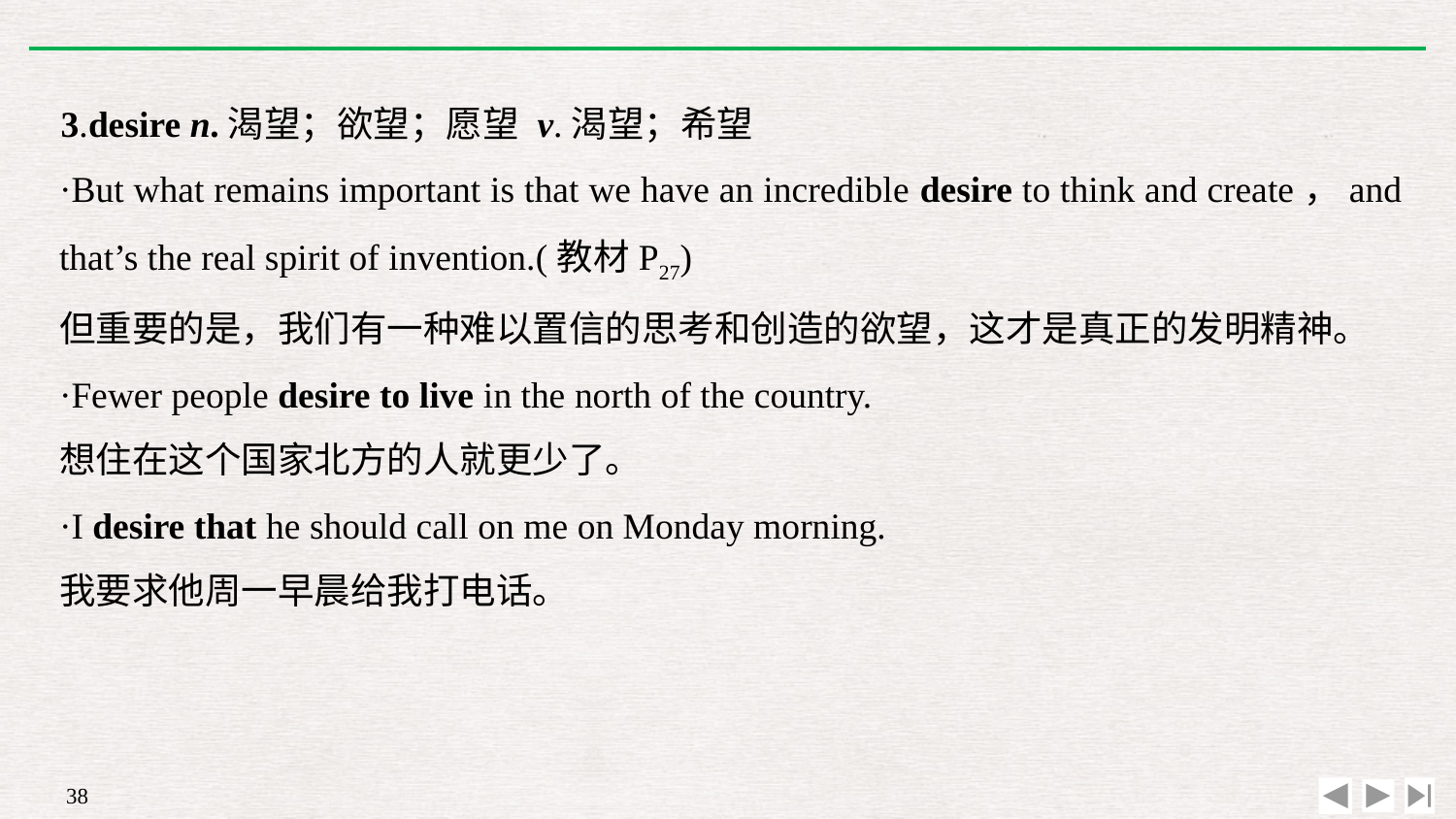

3.desire n.渴望；欲望；愿望 v.渴望；希望
·But what remains important is that we have an incredible desire to think and create，and that’s the real spirit of invention.(教材P27)
但重要的是，我们有一种难以置信的思考和创造的欲望，这才是真正的发明精神。
·Fewer people desire to live in the north of the country.
想住在这个国家北方的人就更少了。
·I desire that he should call on me on Monday morning.
我要求他周一早晨给我打电话。